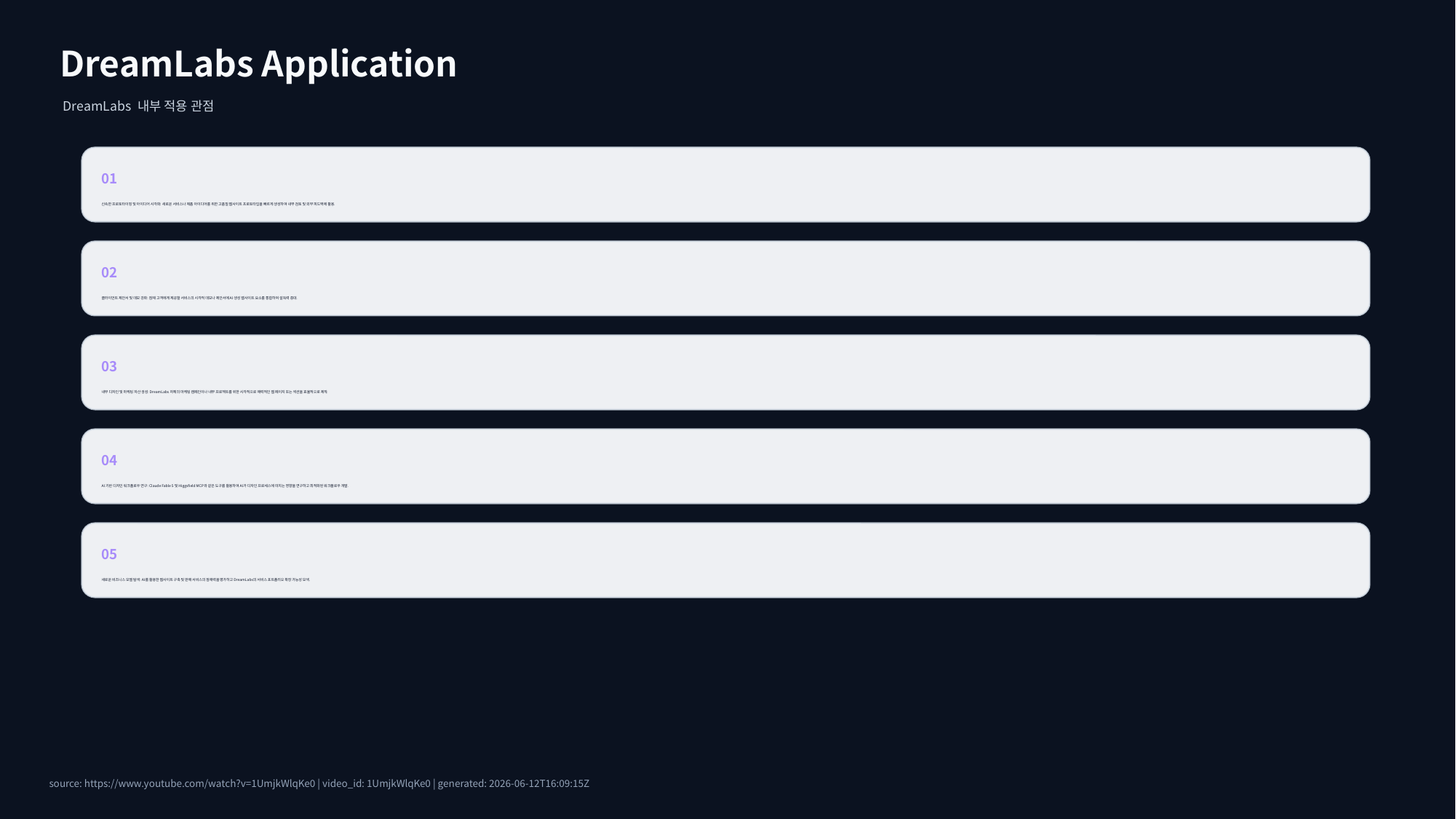

DreamLabs Application
DreamLabs 내부 적용 관점

01
신속한 프로토타이핑 및 아이디어 시각화: 새로운 서비스나 제품 아이디어를 위한 고품질 웹사이트 프로토타입을 빠르게 생성하여 내부 검토 및 외부 피드백에 활용.

02
클라이언트 제안서 및 데모 강화: 잠재 고객에게 제공할 서비스의 시각적 데모나 제안서에 AI 생성 웹사이트 요소를 통합하여 설득력 증대.

03
내부 디자인 및 마케팅 자산 생성: DreamLabs 자체의 마케팅 캠페인이나 내부 프로젝트를 위한 시각적으로 매력적인 웹 페이지 또는 섹션을 효율적으로 제작.

04
AI 기반 디자인 워크플로우 연구: Claude Fable 5 및 Higgsfield MCP와 같은 도구를 활용하여 AI가 디자인 프로세스에 미치는 영향을 연구하고 최적화된 워크플로우 개발.

05
새로운 비즈니스 모델 탐색: AI를 활용한 웹사이트 구축 및 판매 서비스의 잠재력을 평가하고 DreamLabs의 서비스 포트폴리오 확장 가능성 모색.
source: https://www.youtube.com/watch?v=1UmjkWlqKe0 | video_id: 1UmjkWlqKe0 | generated: 2026-06-12T16:09:15Z